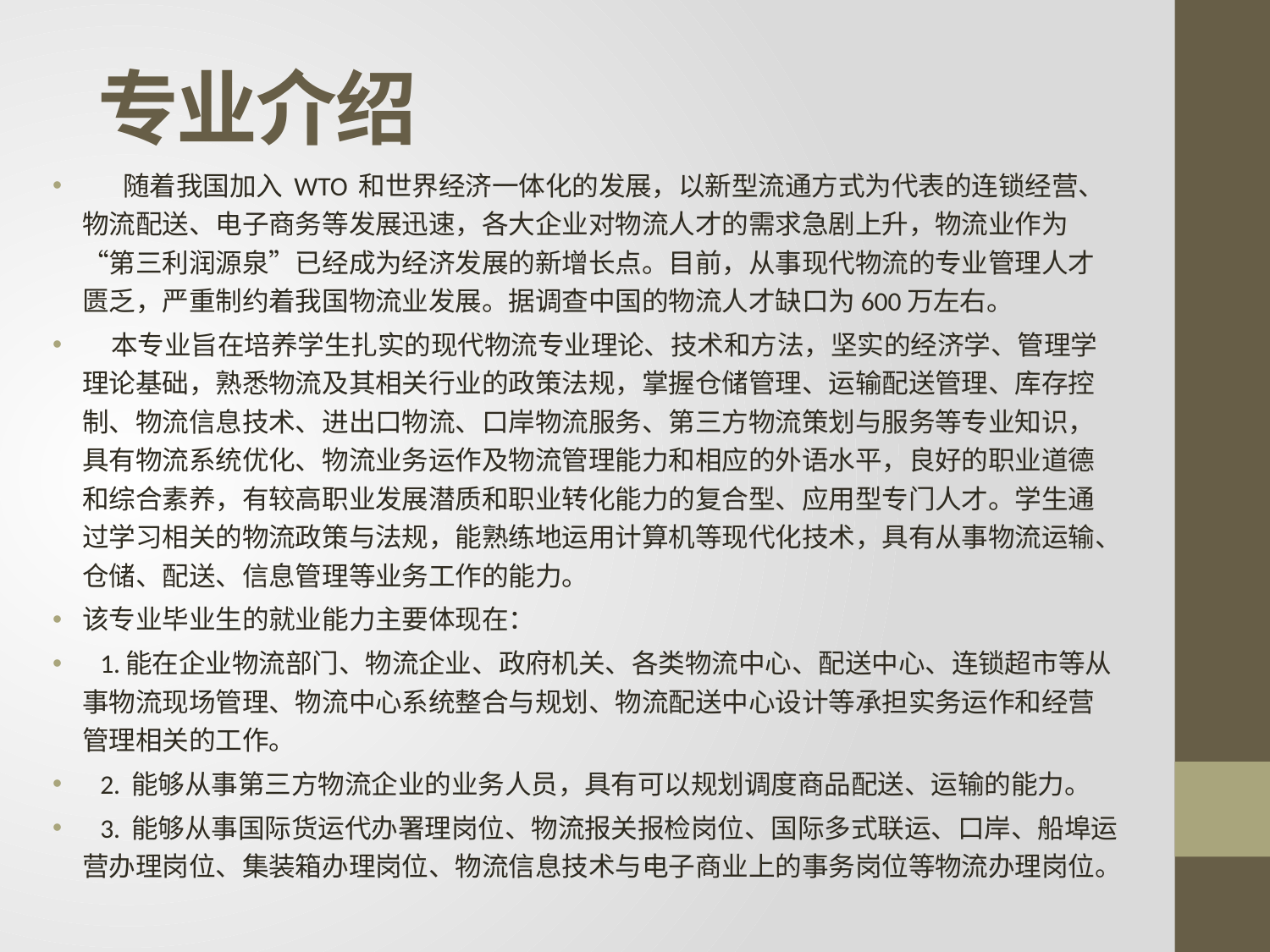

# 专业介绍
      随着我国加入 WTO 和世界经济一体化的发展，以新型流通方式为代表的连锁经营、物流配送、电子商务等发展迅速，各大企业对物流人才的需求急剧上升，物流业作为“第三利润源泉”已经成为经济发展的新增长点。目前，从事现代物流的专业管理人才匮乏，严重制约着我国物流业发展。据调查中国的物流人才缺口为600万左右。
    本专业旨在培养学生扎实的现代物流专业理论、技术和方法，坚实的经济学、管理学理论基础，熟悉物流及其相关行业的政策法规，掌握仓储管理、运输配送管理、库存控制、物流信息技术、进出口物流、口岸物流服务、第三方物流策划与服务等专业知识，具有物流系统优化、物流业务运作及物流管理能力和相应的外语水平，良好的职业道德和综合素养，有较高职业发展潜质和职业转化能力的复合型、应用型专门人才。学生通过学习相关的物流政策与法规，能熟练地运用计算机等现代化技术，具有从事物流运输、仓储、配送、信息管理等业务工作的能力。
该专业毕业生的就业能力主要体现在：
   1.能在企业物流部门、物流企业、政府机关、各类物流中心、配送中心、连锁超市等从事物流现场管理、物流中心系统整合与规划、物流配送中心设计等承担实务运作和经营管理相关的工作。
   2. 能够从事第三方物流企业的业务人员，具有可以规划调度商品配送、运输的能力。
   3. 能够从事国际货运代办署理岗位、物流报关报检岗位、国际多式联运、口岸、船埠运营办理岗位、集装箱办理岗位、物流信息技术与电子商业上的事务岗位等物流办理岗位。